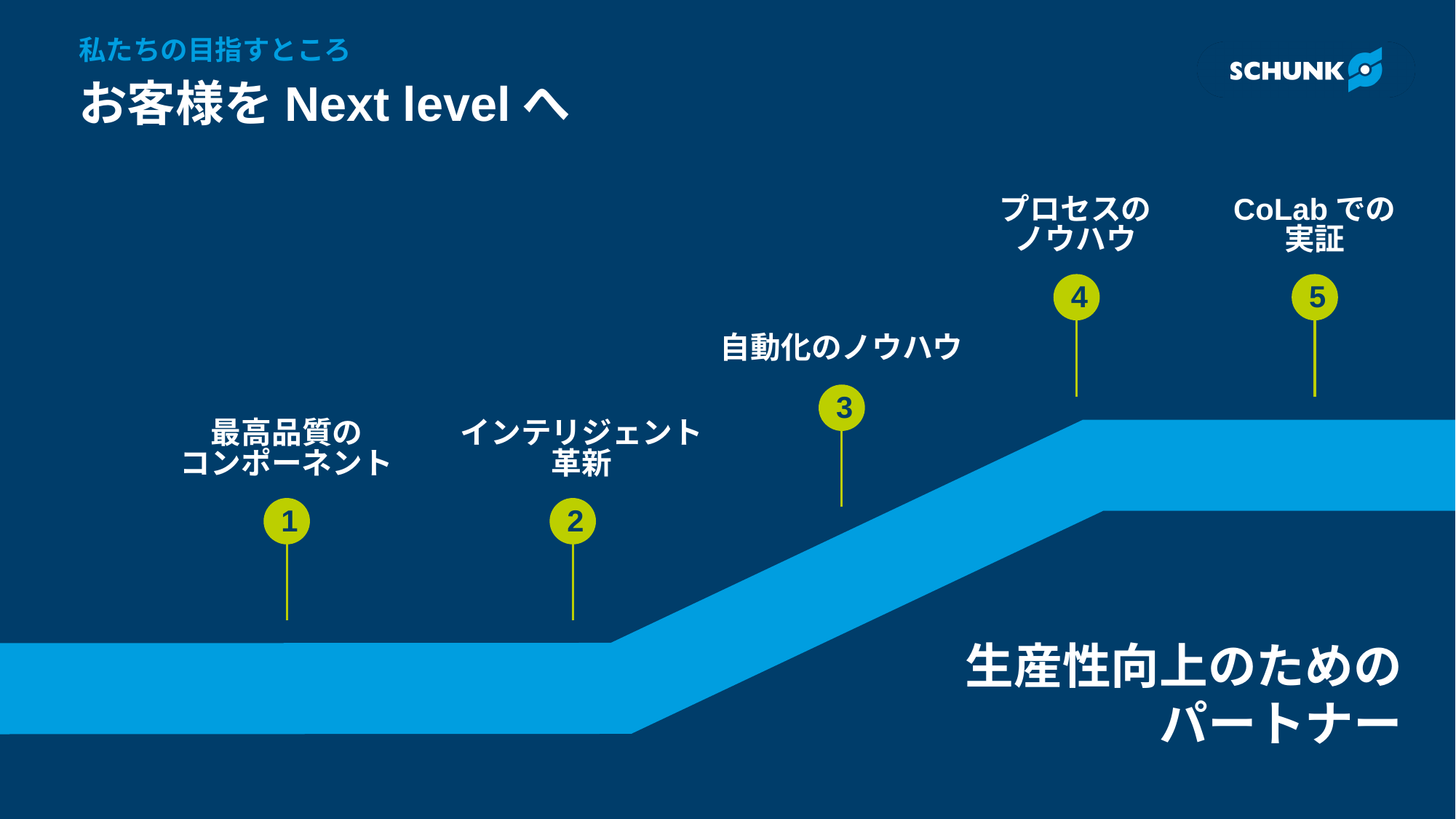

私たちの目指すところ
# お客様をNext levelへ
プロセスの
ノウハウ
CoLabでの
実証

4
5
自動化のノウハウ
3
最高品質の
コンポーネント
インテリジェント
革新

1
2
生産性向上のための
パートナー
5